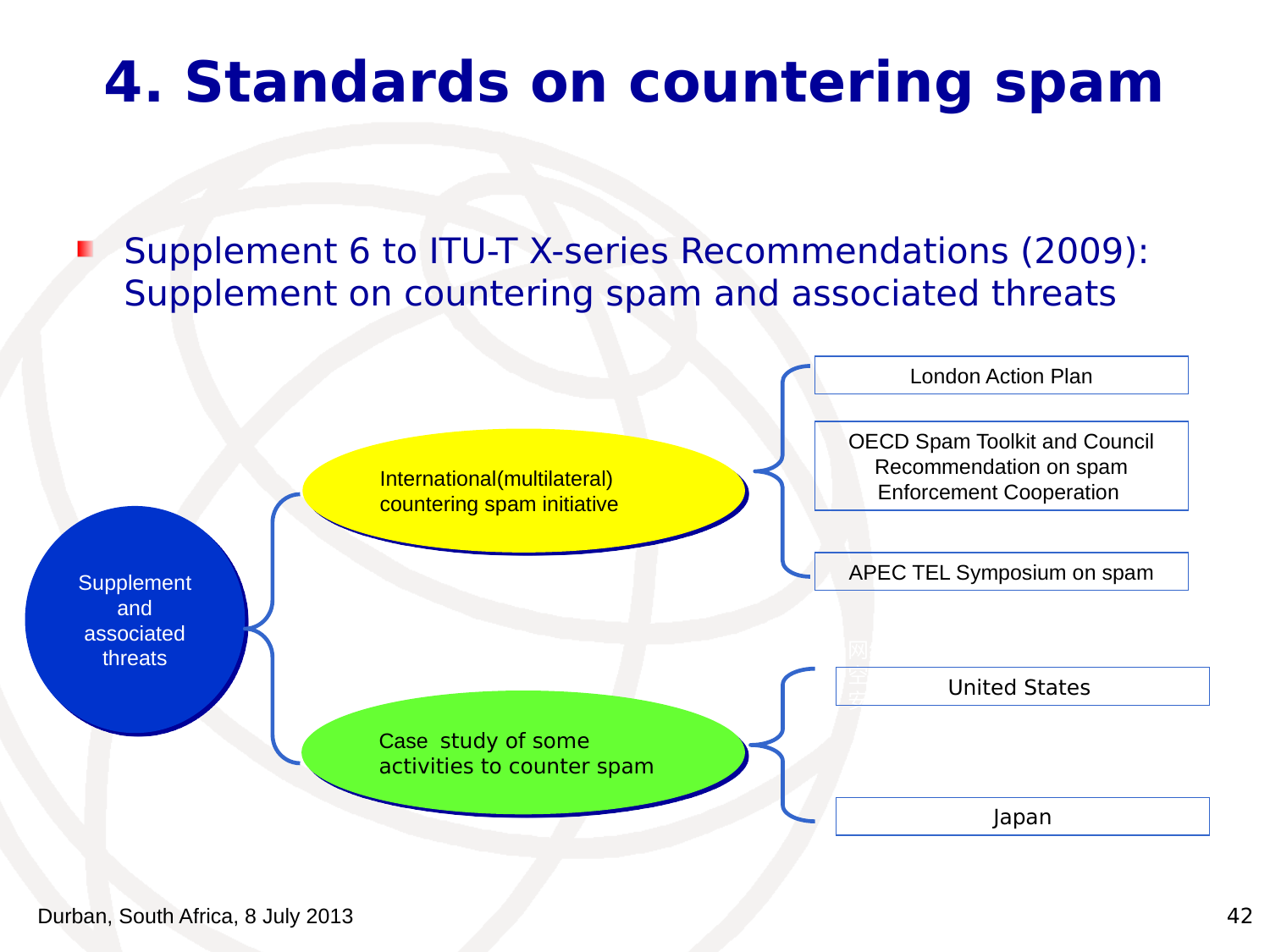

# 4. Standards on countering spam
Supplement 6 to ITU-T X-series Recommendations (2009): Supplement on countering spam and associated threats

London Action Plan
OECD Spam Toolkit and Council Recommendation on spam Enforcement Cooperation

International(multilateral) countering spam initiative

Supplement and associated threats
网络空间安全
Case  study of some activities to counter spam
APEC TEL Symposium on spam

United States
Japan
Durban, South Africa, 8 July 2013
42